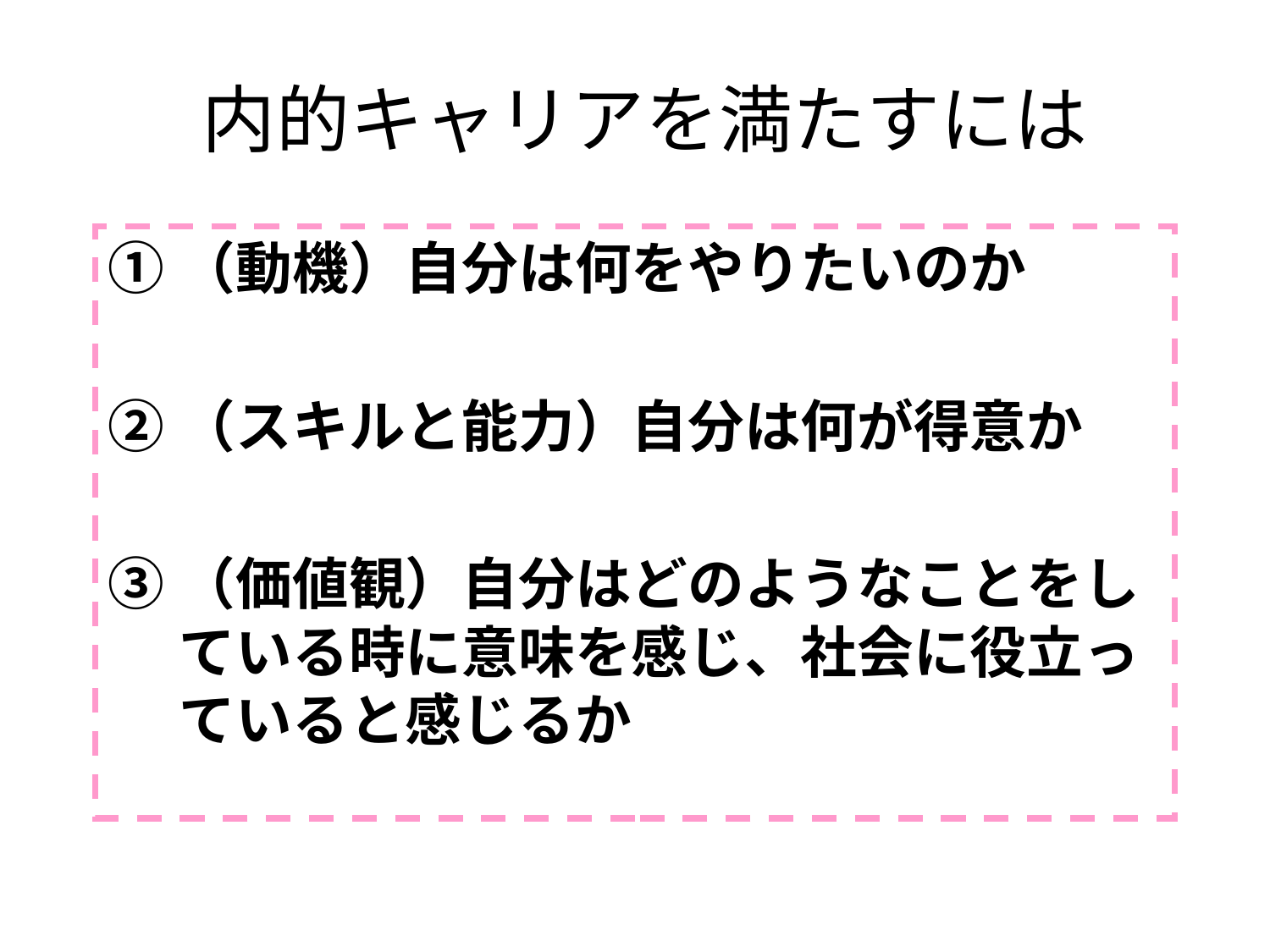

# 内的キャリアを満たすには
（動機）自分は何をやりたいのか

（スキルと能力）自分は何が得意か

（価値観）自分はどのようなことをしている時に意味を感じ、社会に役立っていると感じるか